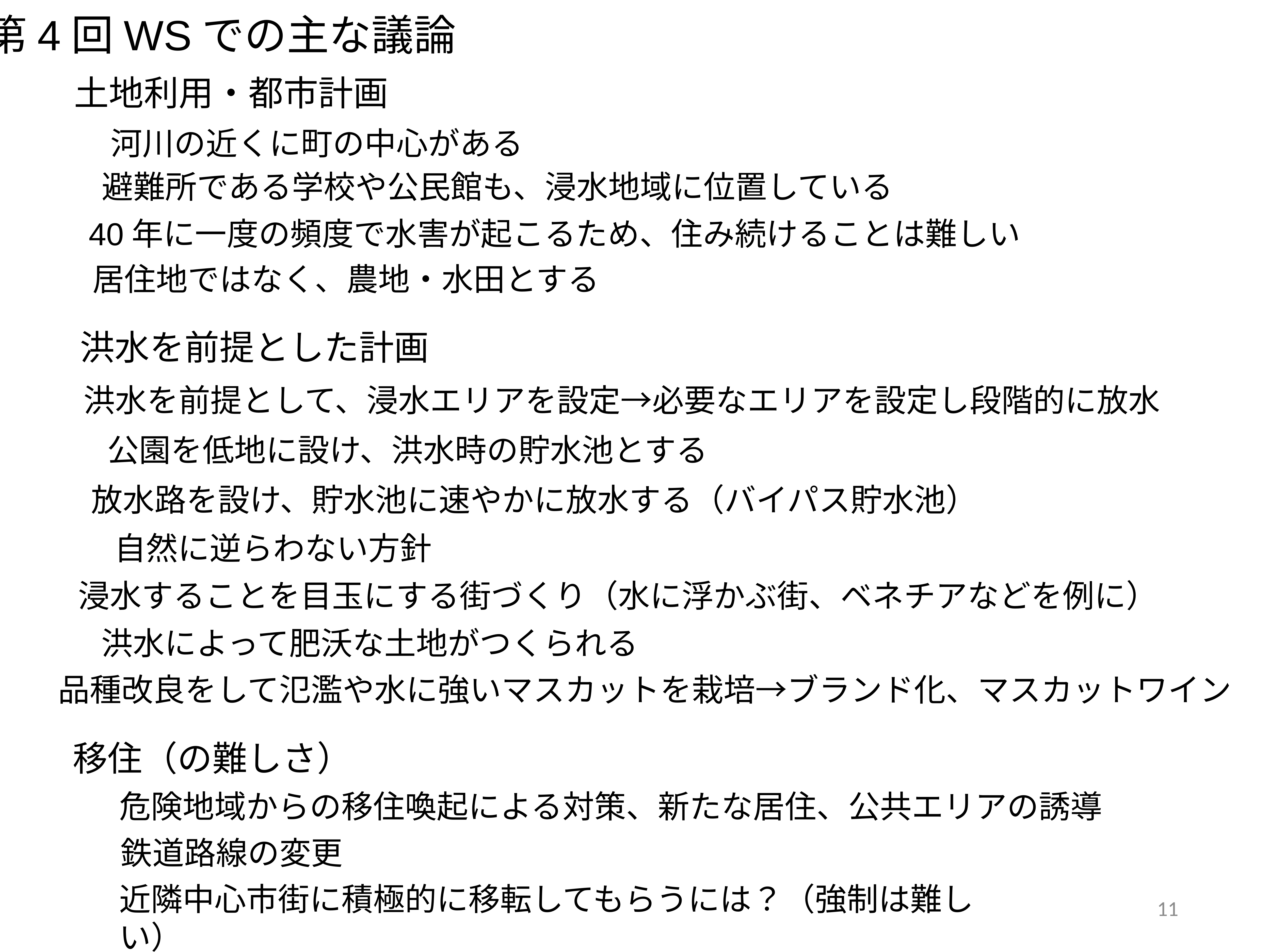

第4回WSでの主な議論
土地利用・都市計画
河川の近くに町の中心がある
避難所である学校や公民館も、浸水地域に位置している
40年に一度の頻度で水害が起こるため、住み続けることは難しい
居住地ではなく、農地・水田とする
洪水を前提とした計画
洪水を前提として、浸水エリアを設定→必要なエリアを設定し段階的に放水
公園を低地に設け、洪水時の貯水池とする
放水路を設け、貯水池に速やかに放水する（バイパス貯水池）
自然に逆らわない方針
浸水することを目玉にする街づくり（水に浮かぶ街、ベネチアなどを例に）
洪水によって肥沃な土地がつくられる
品種改良をして氾濫や水に強いマスカットを栽培→ブランド化、マスカットワイン
移住（の難しさ）
危険地域からの移住喚起による対策、新たな居住、公共エリアの誘導
鉄道路線の変更
近隣中心市街に積極的に移転してもらうには？（強制は難しい）
11